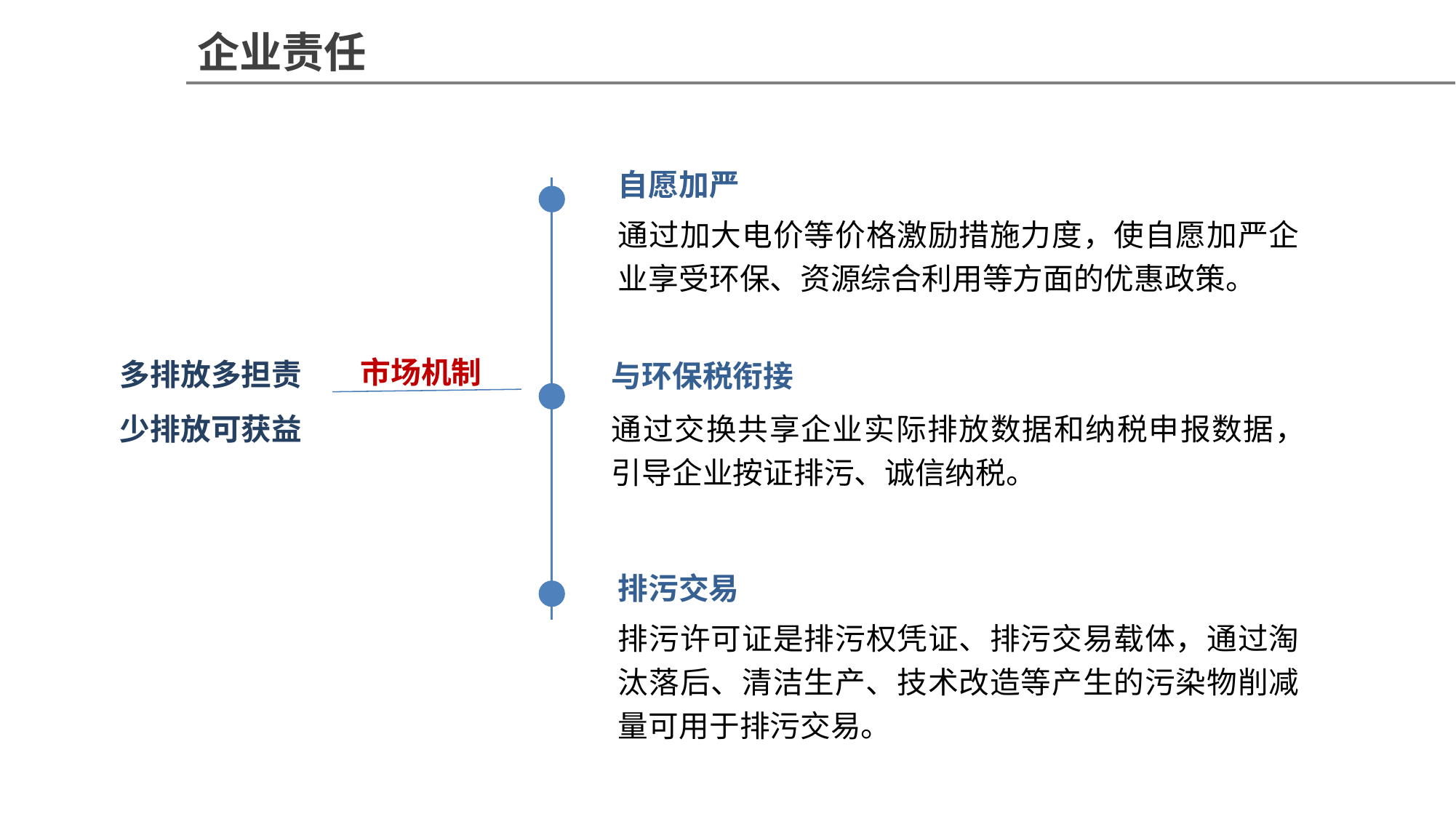

企业责任
自愿加严

通过加大电价等价格激励措施力度，使自愿加严企业享受环保、资源综合利用等方面的优惠政策。
多排放多担责
少排放可获益
市场机制
与环保税衔接

通过交换共享企业实际排放数据和纳税申报数据，引导企业按证排污、诚信纳税。
排污交易

排污许可证是排污权凭证、排污交易载体，通过淘汰落后、清洁生产、技术改造等产生的污染物削减量可用于排污交易。